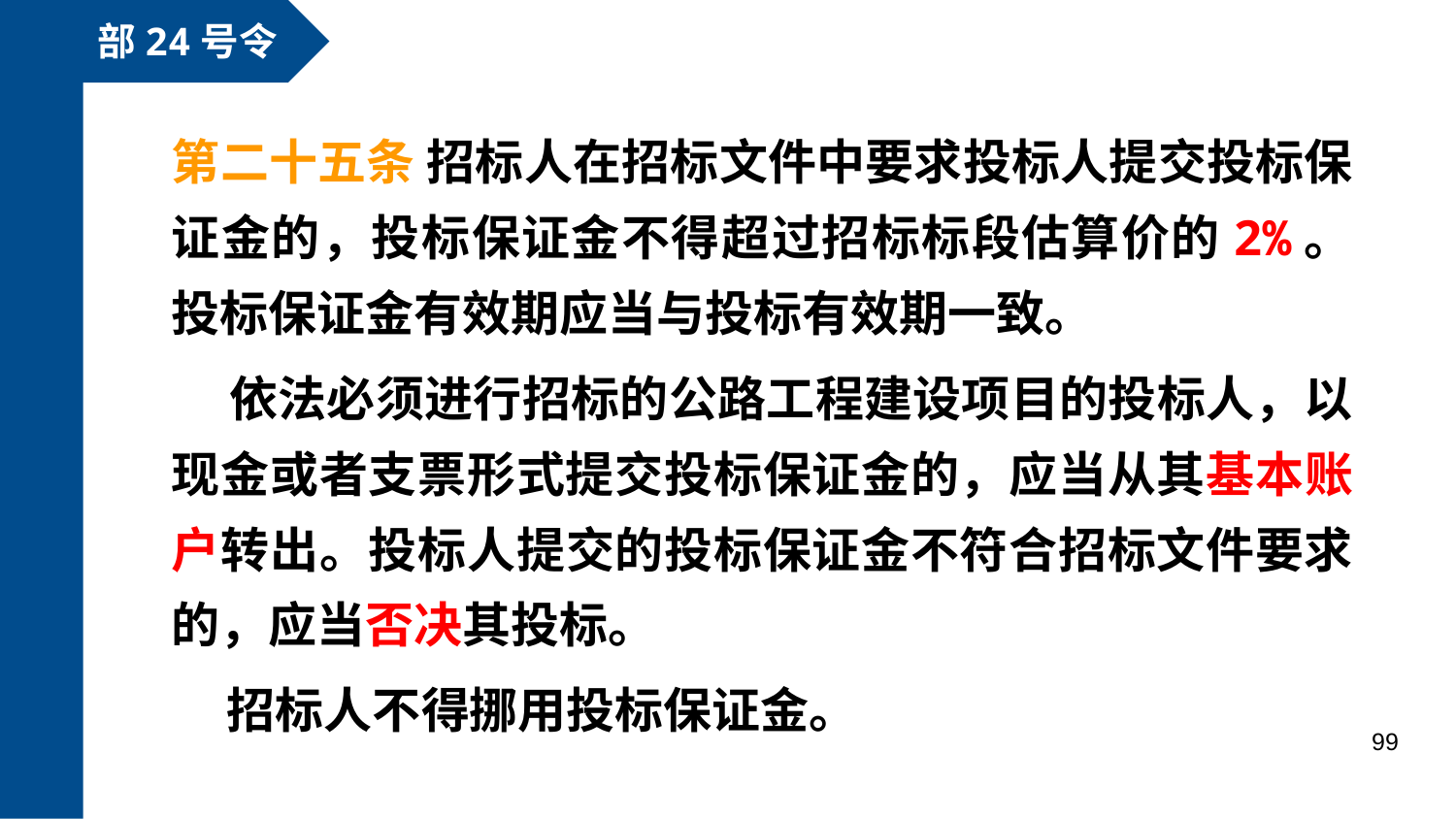

部24号令
第二十五条 招标人在招标文件中要求投标人提交投标保证金的，投标保证金不得超过招标标段估算价的2%。投标保证金有效期应当与投标有效期一致。
    依法必须进行招标的公路工程建设项目的投标人，以现金或者支票形式提交投标保证金的，应当从其基本账户转出。投标人提交的投标保证金不符合招标文件要求的，应当否决其投标。
    招标人不得挪用投标保证金。
99